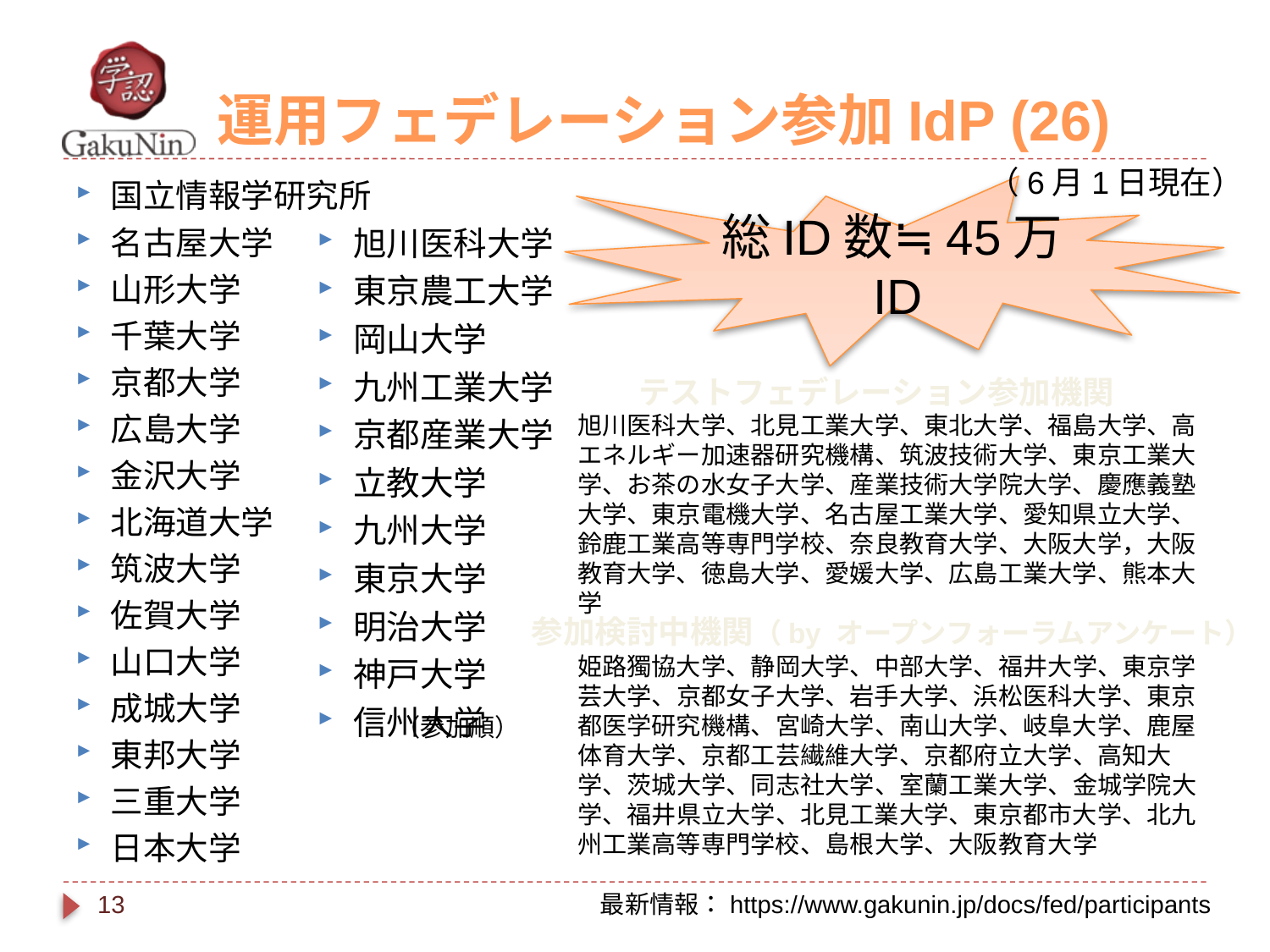

# 運用フェデレーション参加IdP (26)
（6月1日現在）
国立情報学研究所
名古屋大学
山形大学
千葉大学
京都大学
広島大学
金沢大学
北海道大学
筑波大学
佐賀大学
山口大学
成城大学
東邦大学
三重大学
日本大学
総ID数≒45万ID
旭川医科大学
東京農工大学
岡山大学
九州工業大学
京都産業大学
立教大学
九州大学
東京大学
明治大学
神戸大学
信州大学
テストフェデレーション参加機関
旭川医科大学、北見工業大学、東北大学、福島大学、高エネルギー加速器研究機構、筑波技術大学、東京工業大学、お茶の水女子大学、産業技術大学院大学、慶應義塾大学、東京電機大学、名古屋工業大学、愛知県立大学、鈴鹿工業高等専門学校、奈良教育大学、大阪大学，大阪教育大学、徳島大学、愛媛大学、広島工業大学、熊本大学
参加検討中機関（by オープンフォーラムアンケート）
姫路獨協大学、静岡大学、中部大学、福井大学、東京学芸大学、京都女子大学、岩手大学、浜松医科大学、東京都医学研究機構、宮崎大学、南山大学、岐阜大学、鹿屋体育大学、京都工芸繊維大学、京都府立大学、高知大学、茨城大学、同志社大学、室蘭工業大学、金城学院大学、福井県立大学、北見工業大学、東京都市大学、北九州工業高等専門学校、島根大学、大阪教育大学
（参加順）
13
最新情報：https://www.gakunin.jp/docs/fed/participants